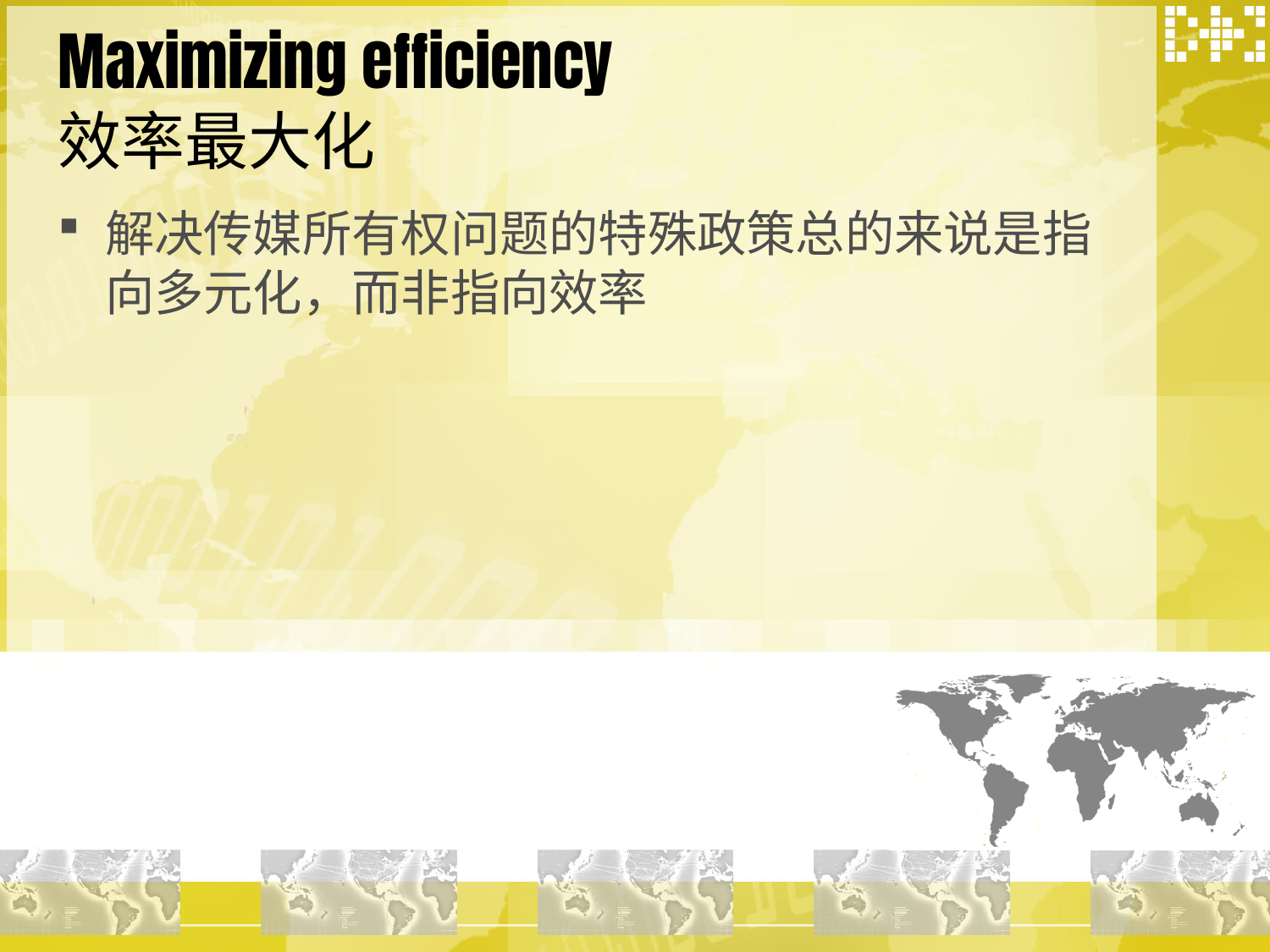

# Maximizing efficiency 效率最大化
解决传媒所有权问题的特殊政策总的来说是指向多元化，而非指向效率